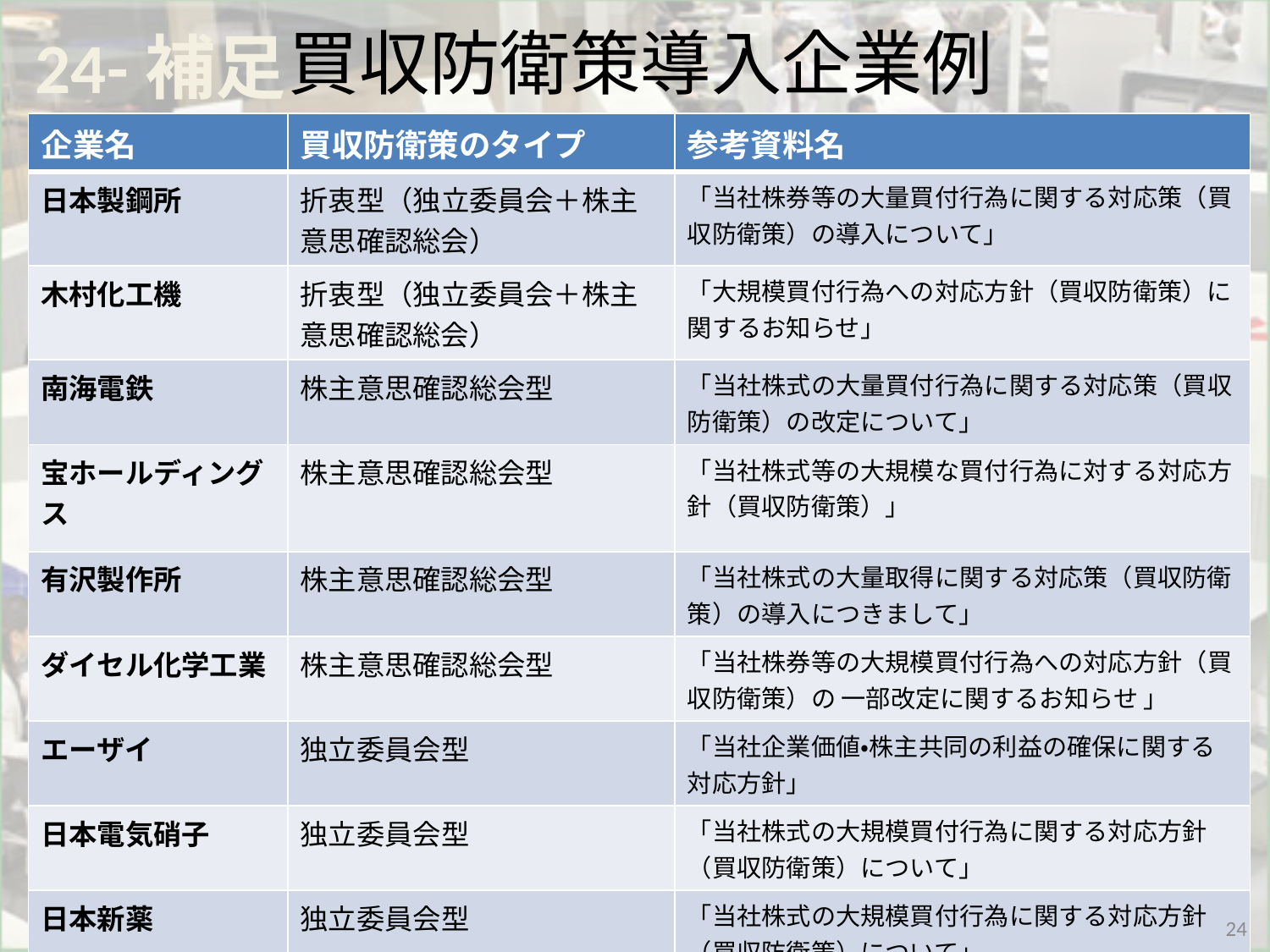

# 買収防衛策導入企業例
24-補足
| 企業名 | 買収防衛策のタイプ | 参考資料名 |
| --- | --- | --- |
| 日本製鋼所 | 折衷型（独立委員会＋株主意思確認総会） | 「当社株券等の大量買付行為に関する対応策（買収防衛策）の導入について」 |
| 木村化工機 | 折衷型（独立委員会＋株主意思確認総会） | 「大規模買付行為への対応方針（買収防衛策）に関するお知らせ」 |
| 南海電鉄 | 株主意思確認総会型 | 「当社株式の大量買付行為に関する対応策（買収防衛策）の改定について」 |
| 宝ホールディングス | 株主意思確認総会型 | 「当社株式等の大規模な買付行為に対する対応方針（買収防衛策）」 |
| 有沢製作所 | 株主意思確認総会型 | 「当社株式の大量取得に関する対応策（買収防衛策）の導入につきまして」 |
| ダイセル化学工業 | 株主意思確認総会型 | 「当社株券等の大規模買付行為への対応方針（買収防衛策）の 一部改定に関するお知らせ 」 |
| エーザイ | 独立委員会型 | 「当社企業価値・株主共同の利益の確保に関する対応方針」 |
| 日本電気硝子 | 独立委員会型 | 「当社株式の大規模買付行為に関する対応方針（買収防衛策）について」 |
| 日本新薬 | 独立委員会型 | 「当社株式の大規模買付行為に関する対応方針（買収防衛策）について」 |
| 参天製薬 | 独立委員会型 | 「濫用的買収防衛策の概要」 |
24